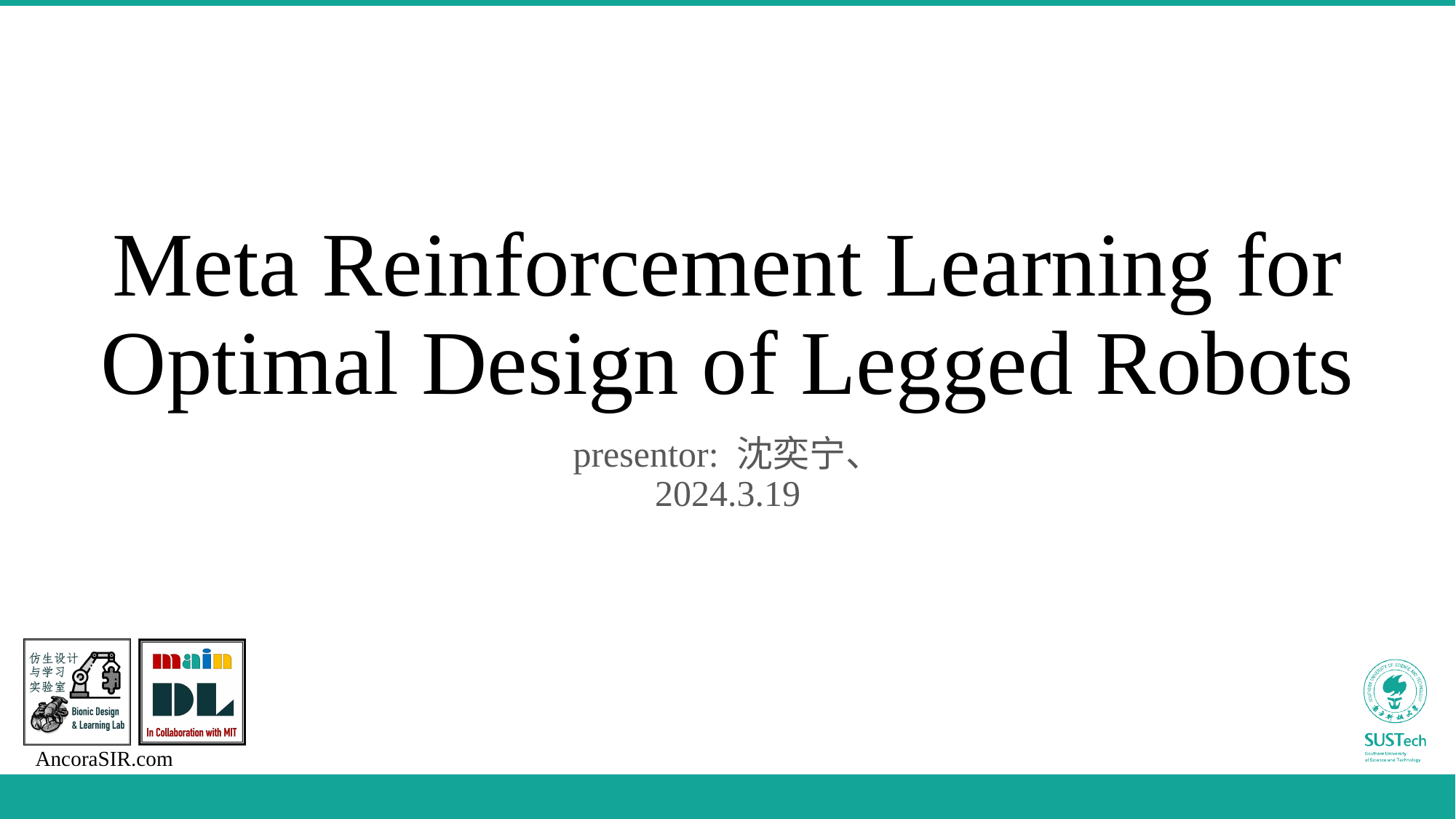

# Meta Reinforcement Learning for Optimal Design of Legged Robots
presentor: 沈奕宁、
2024.3.19